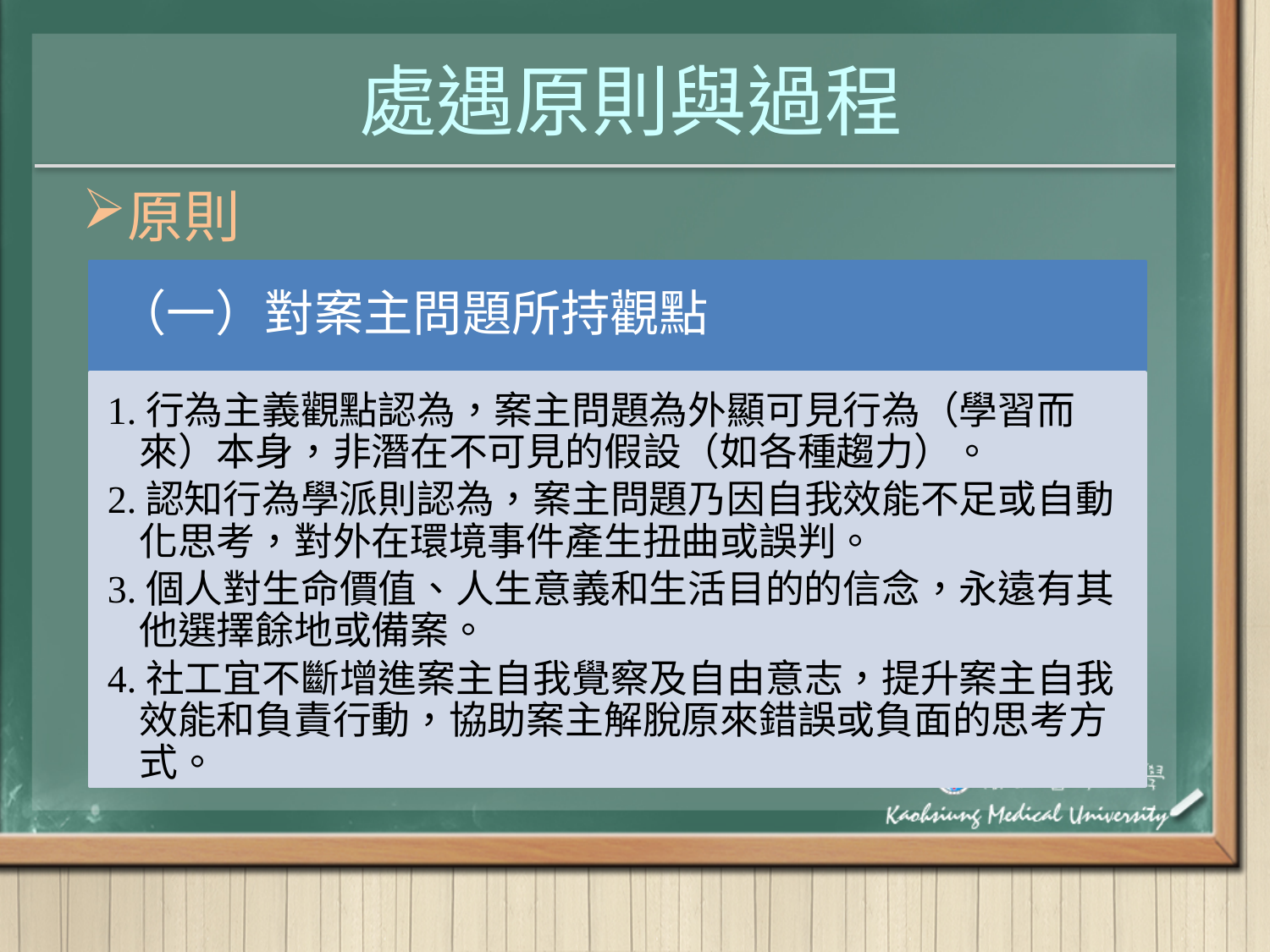

# 處遇原則與過程
原則
（一）對案主問題所持觀點
1.行為主義觀點認為，案主問題為外顯可見行為（學習而來）本身，非潛在不可見的假設（如各種趨力）。
2.認知行為學派則認為，案主問題乃因自我效能不足或自動化思考，對外在環境事件產生扭曲或誤判。
3.個人對生命價值、人生意義和生活目的的信念，永遠有其他選擇餘地或備案。
4.社工宜不斷增進案主自我覺察及自由意志，提升案主自我效能和負責行動，協助案主解脫原來錯誤或負面的思考方式。